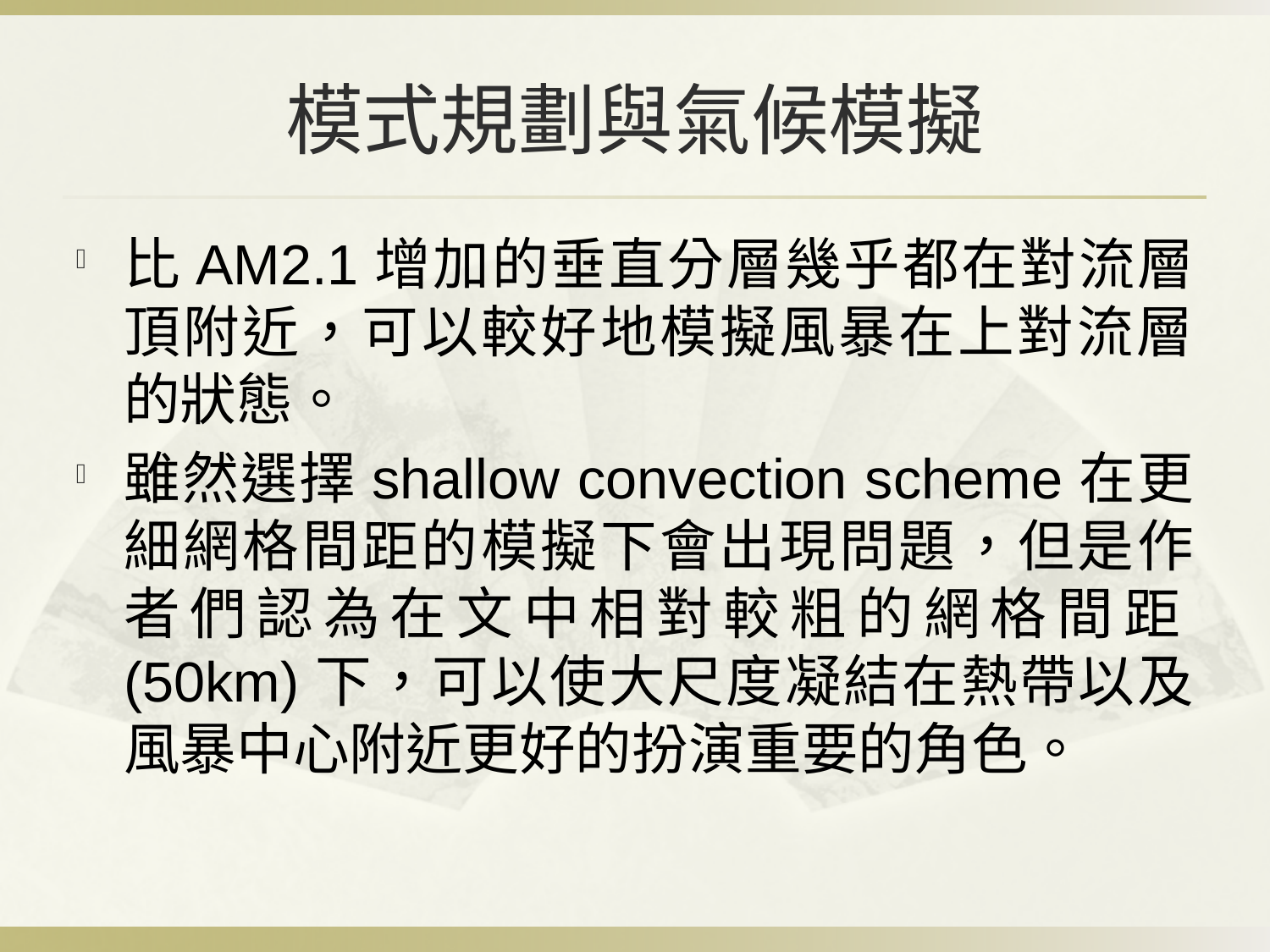

# 模式規劃與氣候模擬
比AM2.1增加的垂直分層幾乎都在對流層頂附近，可以較好地模擬風暴在上對流層的狀態。
雖然選擇shallow convection scheme在更細網格間距的模擬下會出現問題，但是作者們認為在文中相對較粗的網格間距(50km)下，可以使大尺度凝結在熱帶以及風暴中心附近更好的扮演重要的角色。